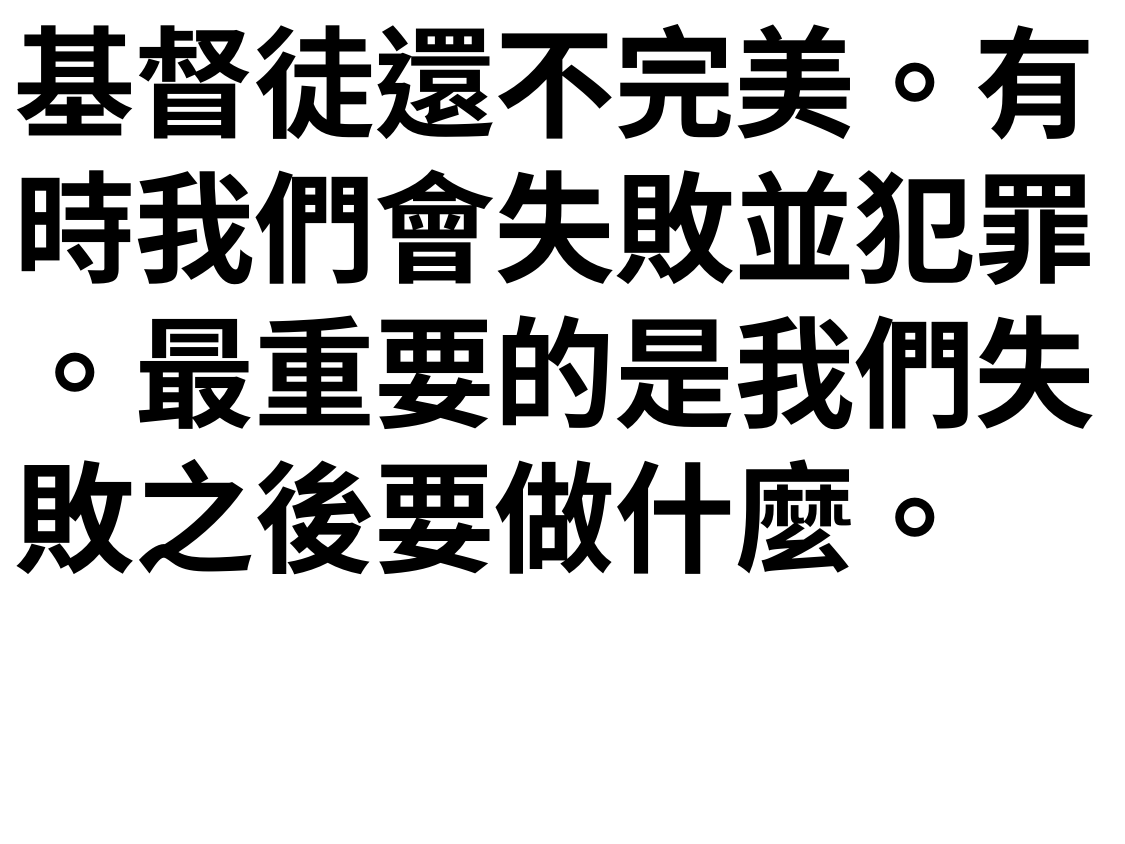

基督徒還不完美。有時我們會失敗並犯罪
。最重要的是我們失敗之後要做什麼。